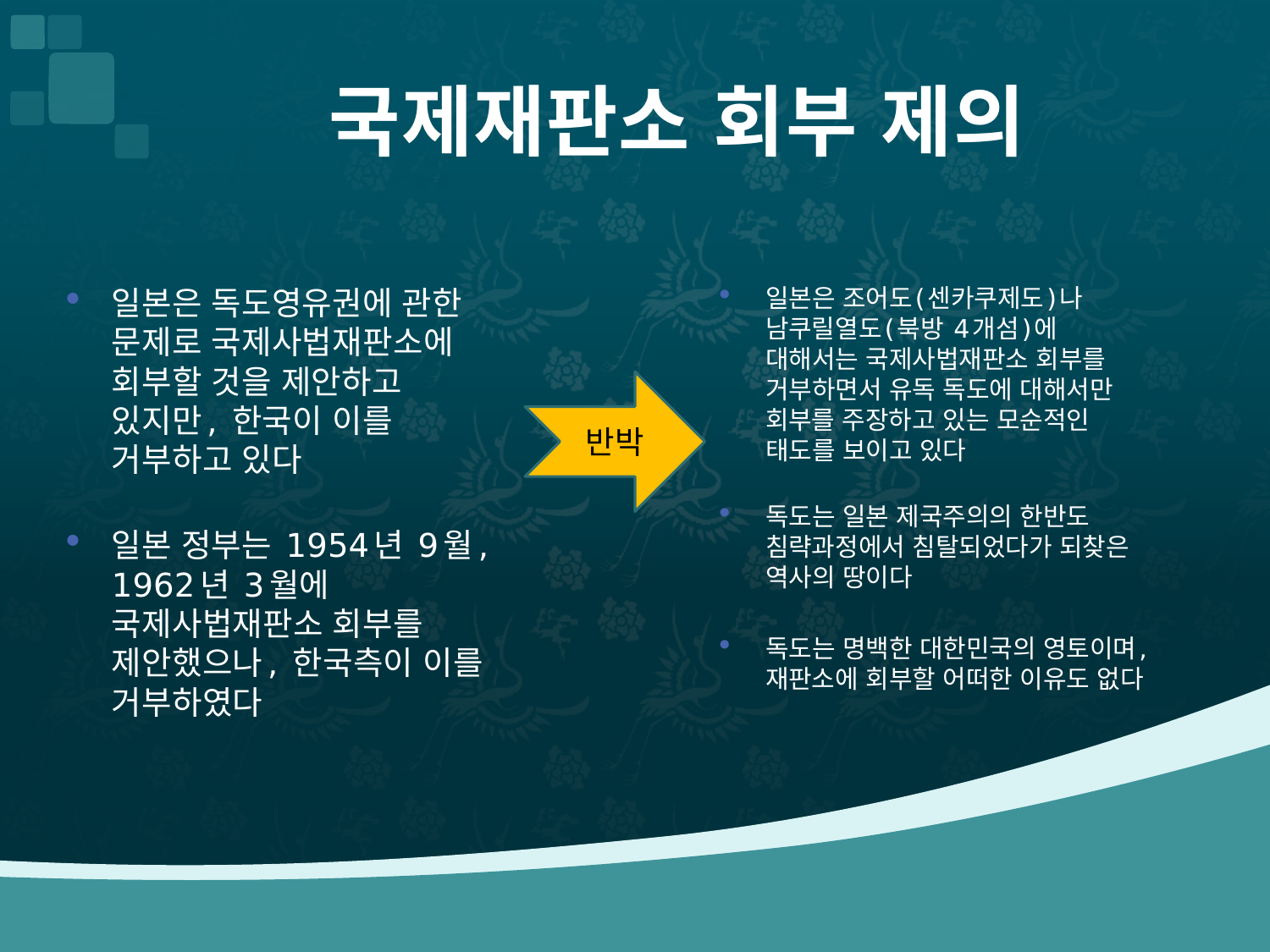

# 국제재판소 회부 제의
일본은 독도영유권에 관한 문제로 국제사법재판소에 회부할 것을 제안하고 있지만, 한국이 이를 거부하고 있다
일본 정부는 1954년 9월, 1962년 3월에 국제사법재판소 회부를 제안했으나, 한국측이 이를 거부하였다
일본은 조어도(센카쿠제도)나 남쿠릴열도(북방 4개섬)에 대해서는 국제사법재판소 회부를 거부하면서 유독 독도에 대해서만 회부를 주장하고 있는 모순적인 태도를 보이고 있다
독도는 일본 제국주의의 한반도 침략과정에서 침탈되었다가 되찾은 역사의 땅이다

독도는 명백한 대한민국의 영토이며, 재판소에 회부할 어떠한 이유도 없다
반박